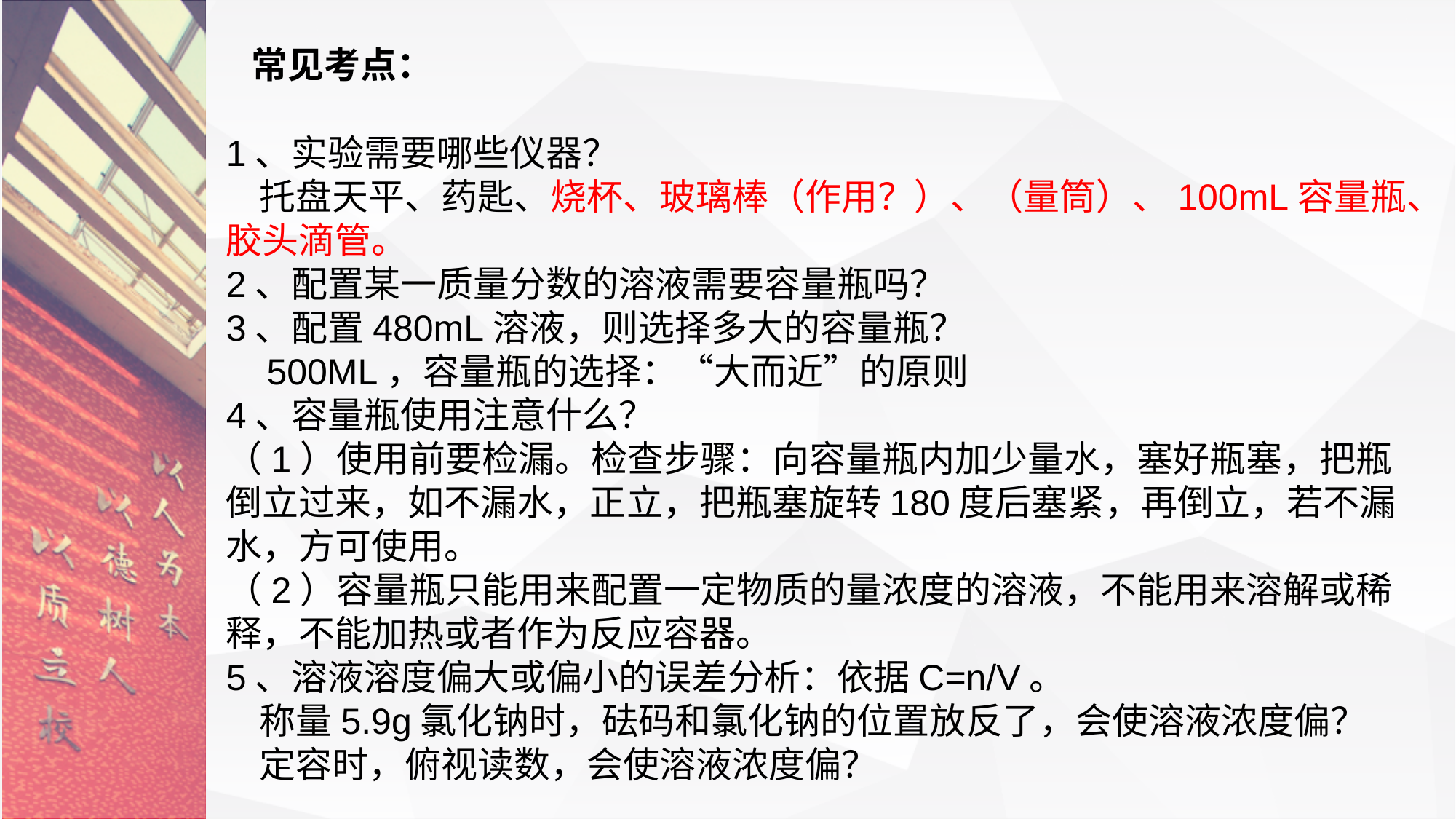

常见考点：
1、实验需要哪些仪器？
   托盘天平、药匙、烧杯、玻璃棒（作用？）、（量筒）、100mL容量瓶、胶头滴管。
2、配置某一质量分数的溶液需要容量瓶吗？
3、配置480mL溶液，则选择多大的容量瓶？
    500ML，容量瓶的选择：“大而近”的原则
4、容量瓶使用注意什么？
（1）使用前要检漏。检查步骤：向容量瓶内加少量水，塞好瓶塞，把瓶倒立过来，如不漏水，正立，把瓶塞旋转180度后塞紧，再倒立，若不漏水，方可使用。
（2）容量瓶只能用来配置一定物质的量浓度的溶液，不能用来溶解或稀释，不能加热或者作为反应容器。
5、溶液溶度偏大或偏小的误差分析：依据C=n/V。
   称量5.9g氯化钠时，砝码和氯化钠的位置放反了，会使溶液浓度偏？
   定容时，俯视读数，会使溶液浓度偏？